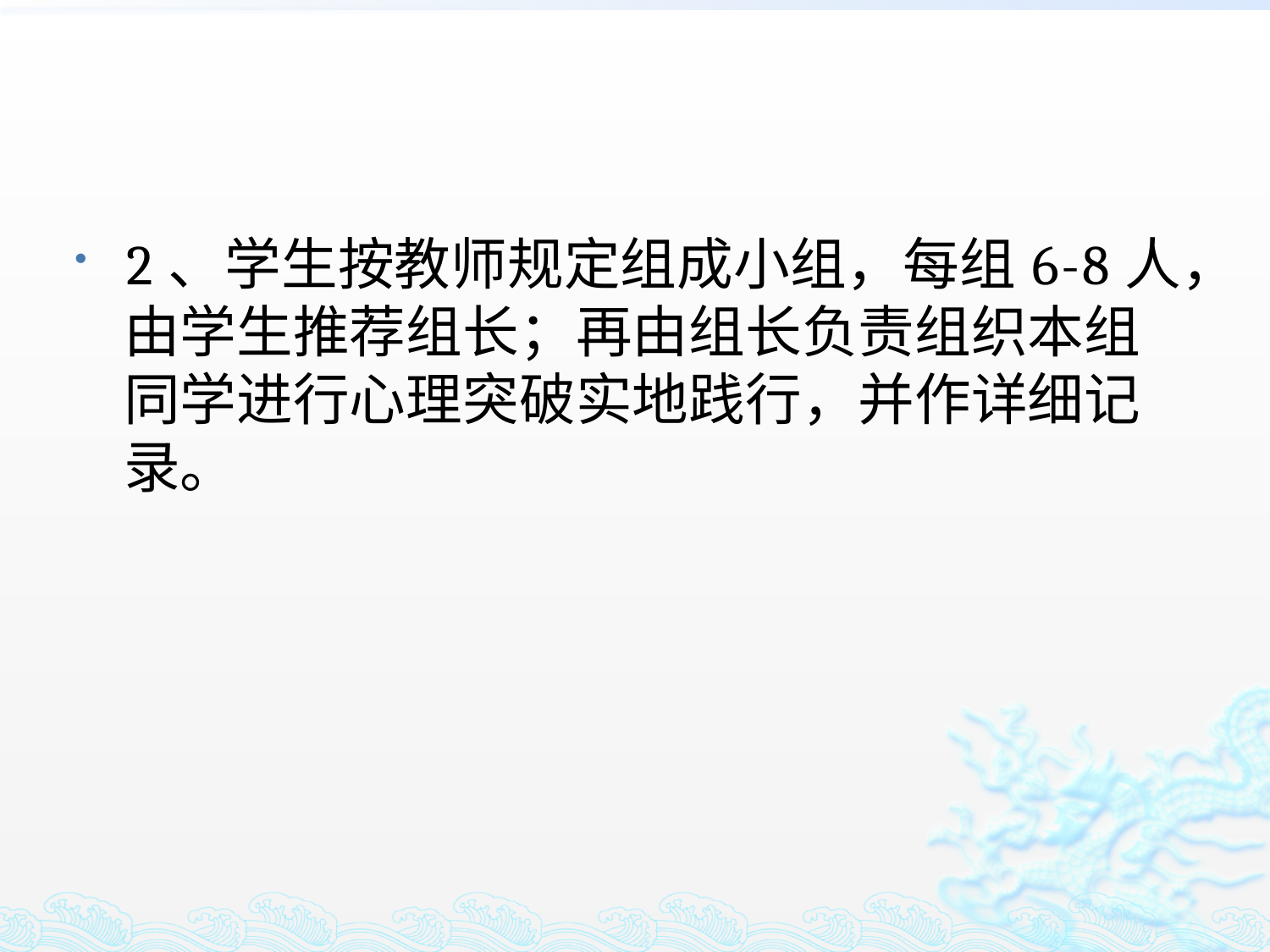

#
2、学生按教师规定组成小组，每组6-8人，由学生推荐组长；再由组长负责组织本组同学进行心理突破实地践行，并作详细记录。